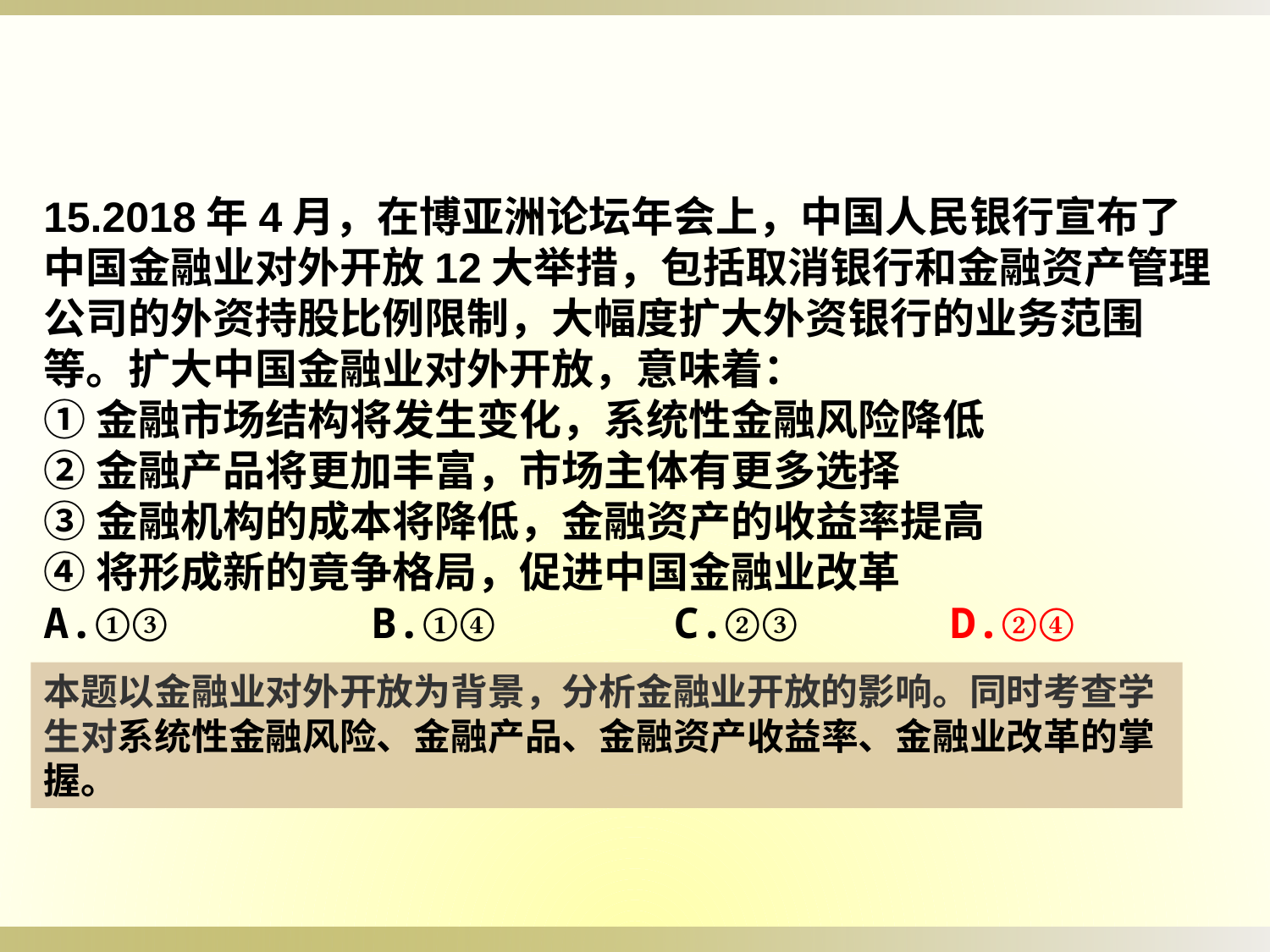

15.2018年4月，在博亚洲论坛年会上，中国人民银行宣布了中国金融业对外开放12大举措，包括取消银行和金融资产管理公司的外资持股比例限制，大幅度扩大外资银行的业务范围等。扩大中国金融业对外开放，意味着：
①金融市场结构将发生变化，系统性金融风险降低
②金融产品将更加丰富，市场主体有更多选择
③金融机构的成本将降低，金融资产的收益率提高
④将形成新的竟争格局，促进中国金融业改革
A.①③        B.①④       C.②③      D.②④
本题以金融业对外开放为背景，分析金融业开放的影响。同时考查学生对系统性金融风险、金融产品、金融资产收益率、金融业改革的掌握。